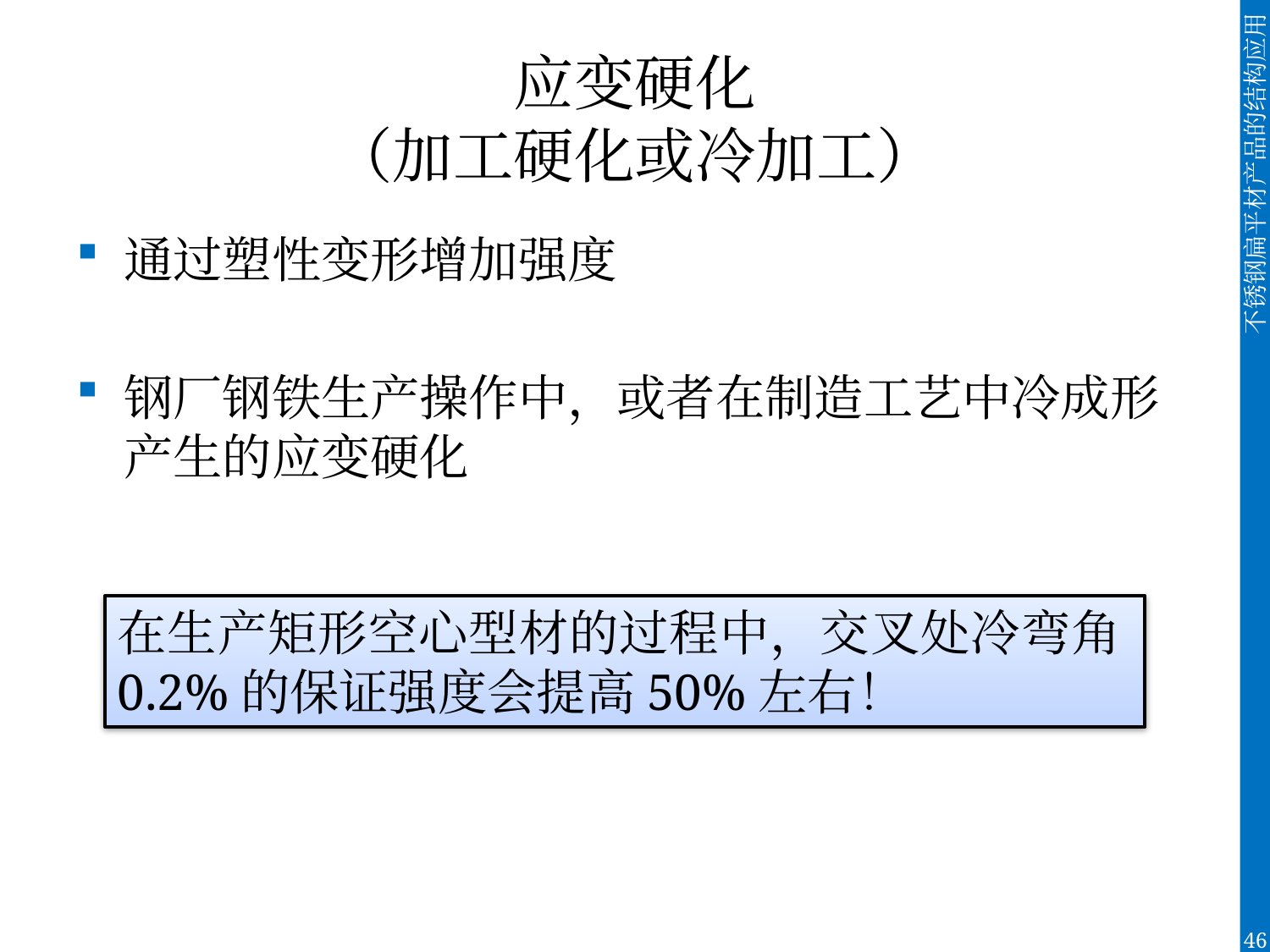

# 应变硬化 （加工硬化或冷加工）
通过塑性变形增加强度

钢厂钢铁生产操作中，或者在制造工艺中冷成形产生的应变硬化
在生产矩形空心型材的过程中，交叉处冷弯角0.2%的保证强度会提高50%左右！
46